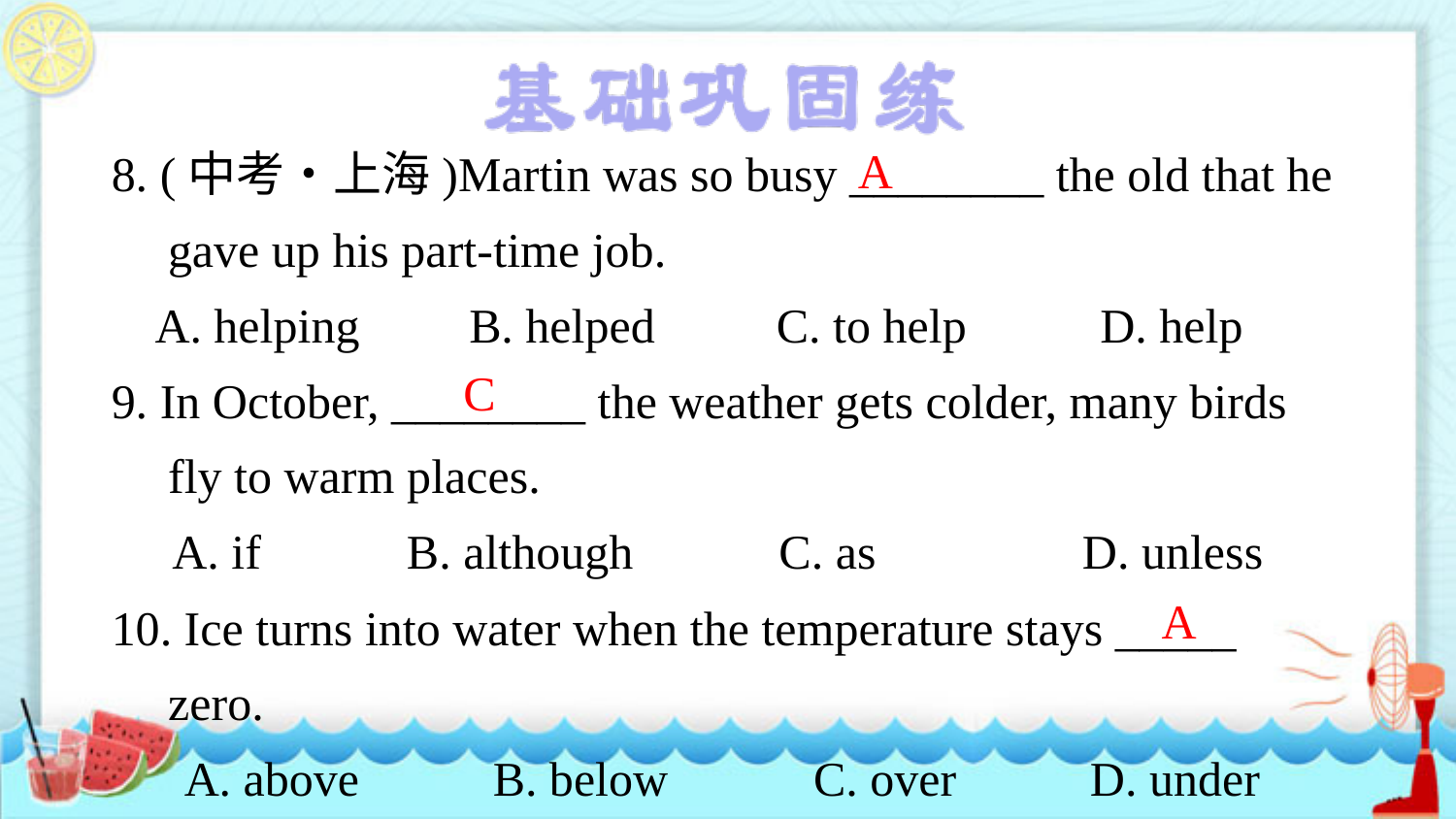

8. (中考•上海)Martin was so busy ________ the old that he gave up his part-­time job.
A. helping         B. helped          C. to help           D. help
9. In October, ________ the weather gets colder, many birds fly to warm places.
     A. if            B. although            C. as                 D. unless
10. Ice turns into water when the temperature stays _____ zero.
      A. above           B. below            C. over           D. under
A
C
A